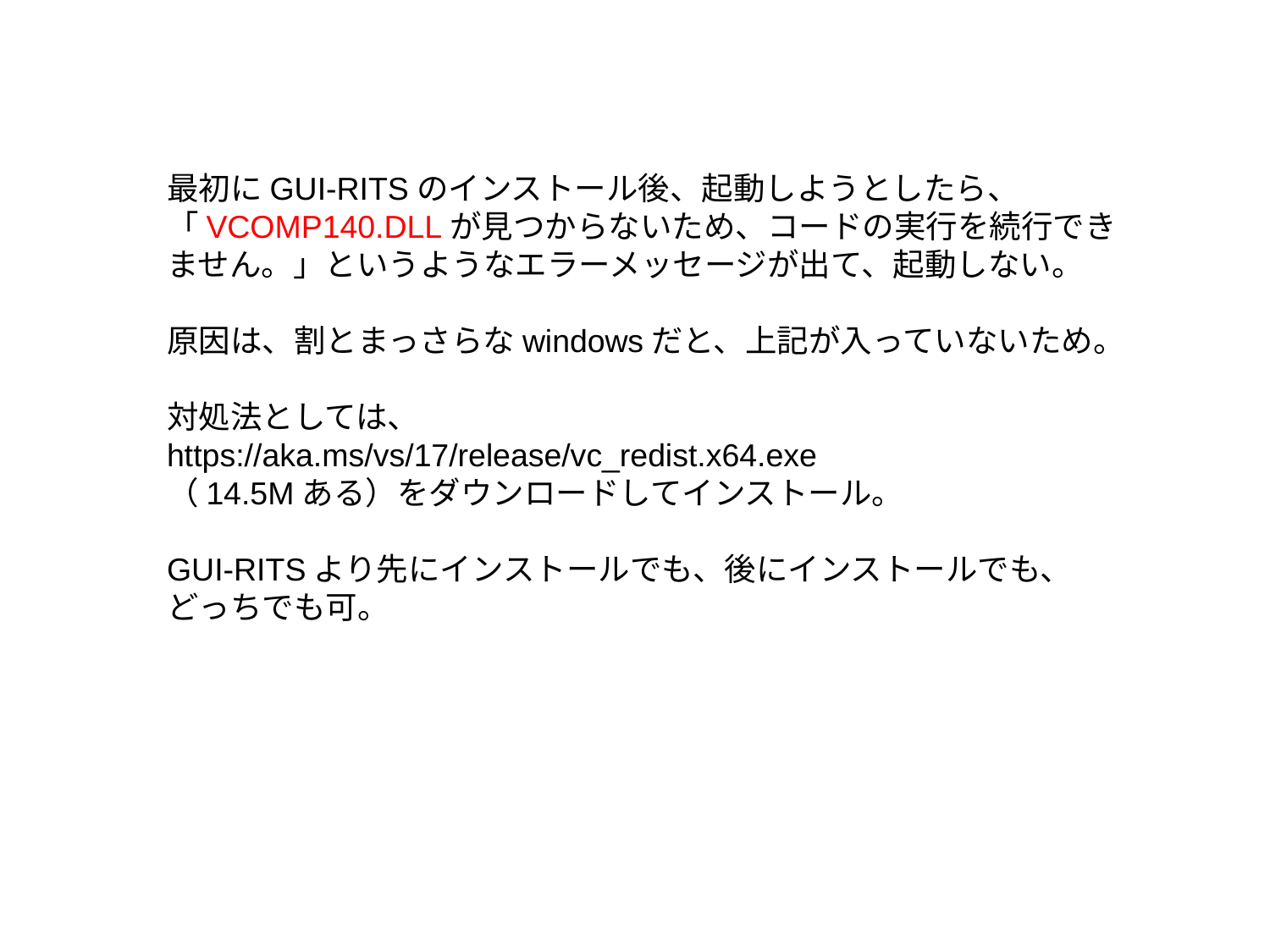

最初にGUI-RITSのインストール後、起動しようとしたら、 「VCOMP140.DLLが見つからないため、コードの実行を続行できません。」というようなエラーメッセージが出て、起動しない。

原因は、割とまっさらなwindowsだと、上記が入っていないため。

対処法としては、
https://aka.ms/vs/17/release/vc_redist.x64.exe
（14.5Mある）をダウンロードしてインストール。

GUI-RITSより先にインストールでも、後にインストールでも、どっちでも可。